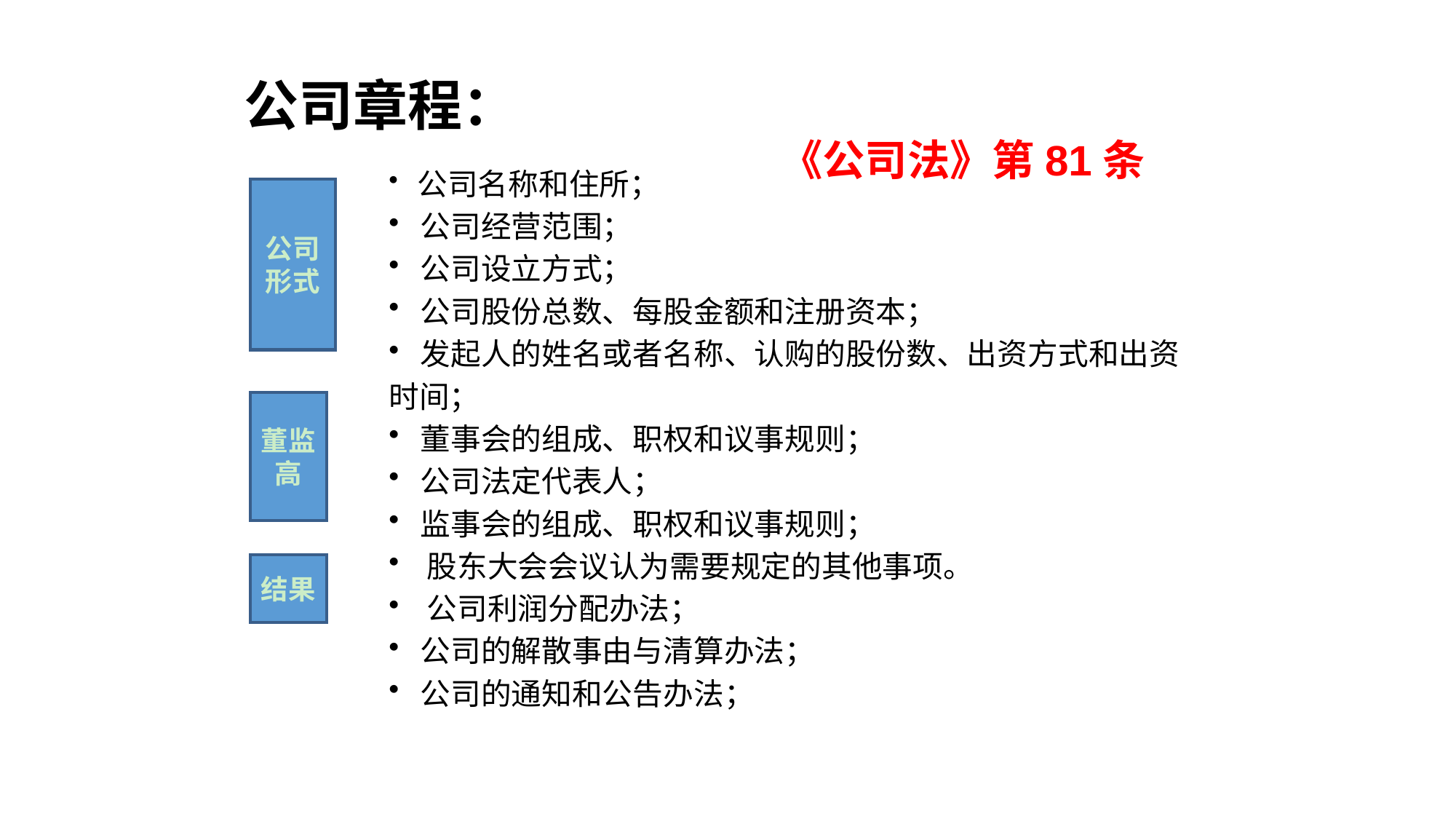

公司章程：
《公司法》第81条
  公司名称和住所；
  公司经营范围；
  公司设立方式；
  公司股份总数、每股金额和注册资本；
  发起人的姓名或者名称、认购的股份数、出资方式和出资时间；
  董事会的组成、职权和议事规则；
  公司法定代表人；
  监事会的组成、职权和议事规则；
   股东大会会议认为需要规定的其他事项。
   公司利润分配办法；
  公司的解散事由与清算办法；
  公司的通知和公告办法；
公司形式
董监高
结果